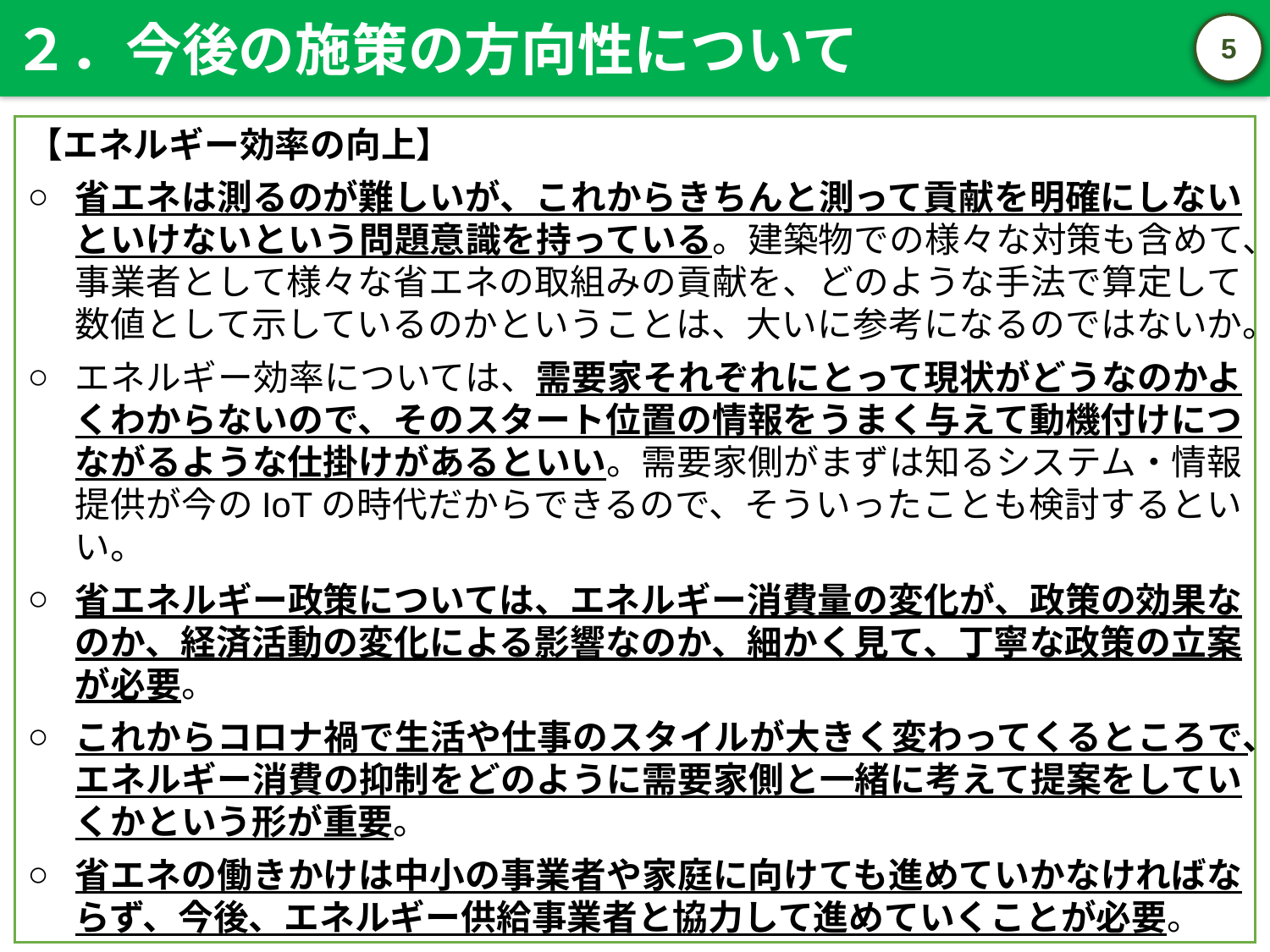

２．今後の施策の方向性について
5
【エネルギー効率の向上】
省エネは測るのが難しいが、これからきちんと測って貢献を明確にしないといけないという問題意識を持っている。建築物での様々な対策も含めて、事業者として様々な省エネの取組みの貢献を、どのような手法で算定して数値として示しているのかということは、大いに参考になるのではないか。
エネルギー効率については、需要家それぞれにとって現状がどうなのかよくわからないので、そのスタート位置の情報をうまく与えて動機付けにつながるような仕掛けがあるといい。需要家側がまずは知るシステム・情報提供が今のIoTの時代だからできるので、そういったことも検討するといい。
省エネルギー政策については、エネルギー消費量の変化が、政策の効果なのか、経済活動の変化による影響なのか、細かく見て、丁寧な政策の立案が必要。
これからコロナ禍で生活や仕事のスタイルが大きく変わってくるところで、エネルギー消費の抑制をどのように需要家側と一緒に考えて提案をしていくかという形が重要。
省エネの働きかけは中小の事業者や家庭に向けても進めていかなければならず、今後、エネルギー供給事業者と協力して進めていくことが必要。